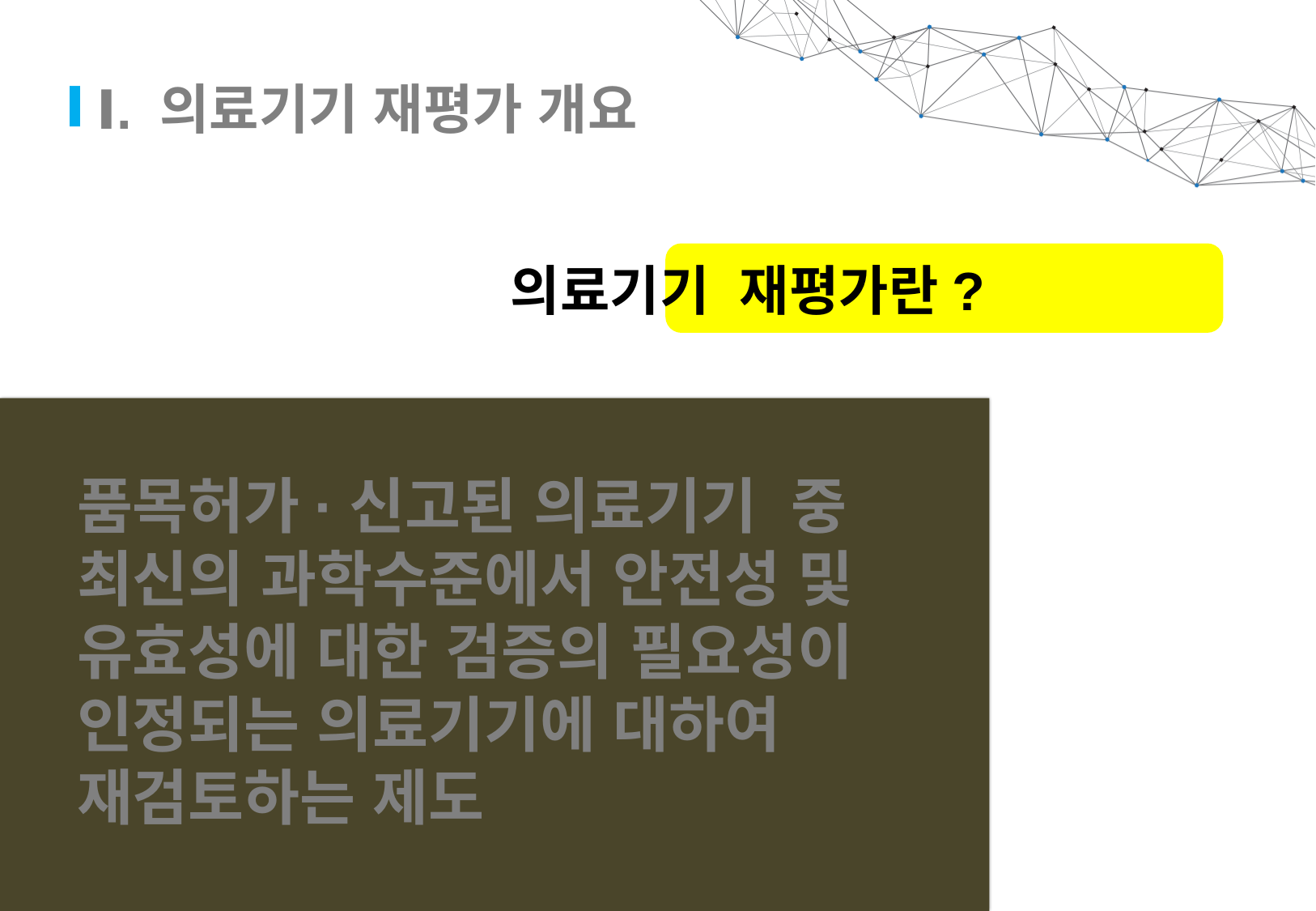

# Ⅰ. 의료기기 재평가 개요

                                                              의료기기  재평가란?

품목허가·신고된 의료기기  중
최신의 과학수준에서 안전성 및
유효성에 대한 검증의 필요성이
인정되는 의료기기에 대하여
재검토하는 제도